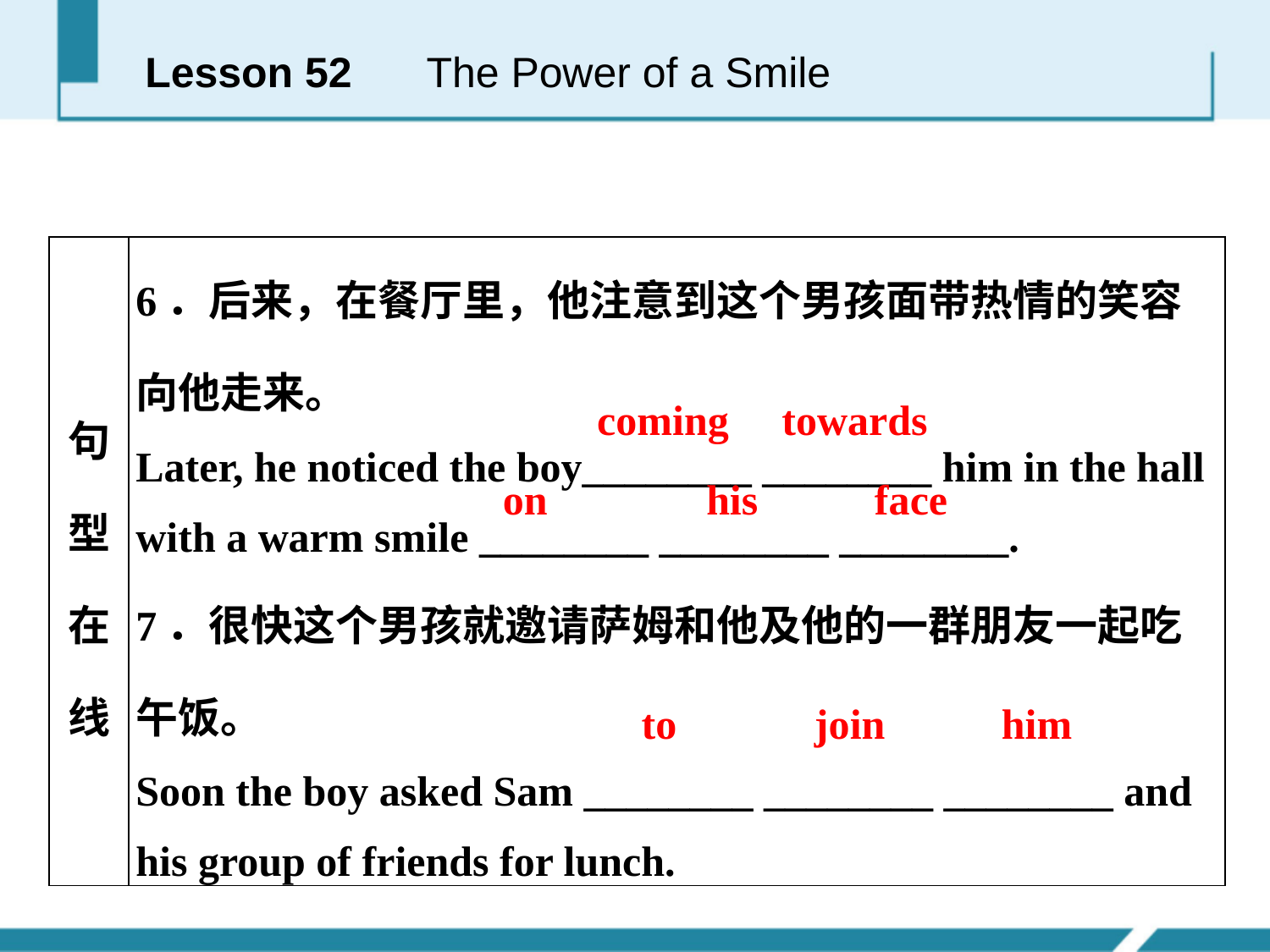

Lesson 52 　The Power of a Smile
| 句型在线 | 6．后来，在餐厅里，他注意到这个男孩面带热情的笑容向他走来。 Later, he noticed the boy\_\_\_\_\_\_\_\_ \_\_\_\_\_\_\_\_ him in the hall with a warm smile \_\_\_\_\_\_\_\_ \_\_\_\_\_\_\_\_ \_\_\_\_\_\_\_\_. 7．很快这个男孩就邀请萨姆和他及他的一群朋友一起吃午饭。 Soon the boy asked Sam \_\_\_\_\_\_\_\_ \_\_\_\_\_\_\_\_ \_\_\_\_\_\_\_\_ and his group of friends for lunch. |
| --- | --- |
coming     towards
on               his           face
to             join           him